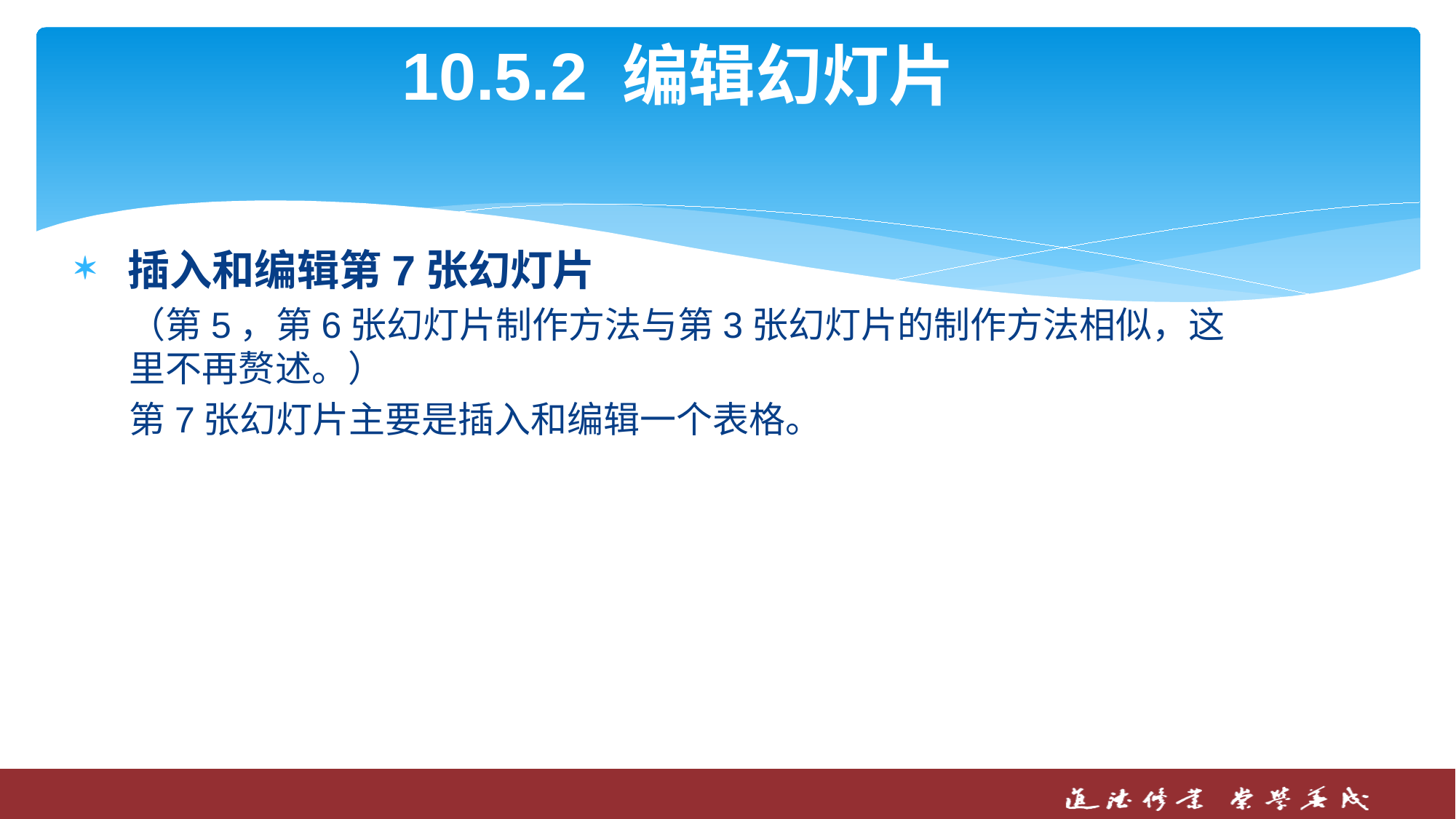

# 10.5.2 编辑幻灯片
 插入和编辑第7张幻灯片
（第5，第6张幻灯片制作方法与第3张幻灯片的制作方法相似，这里不再赘述。）
第7张幻灯片主要是插入和编辑一个表格。